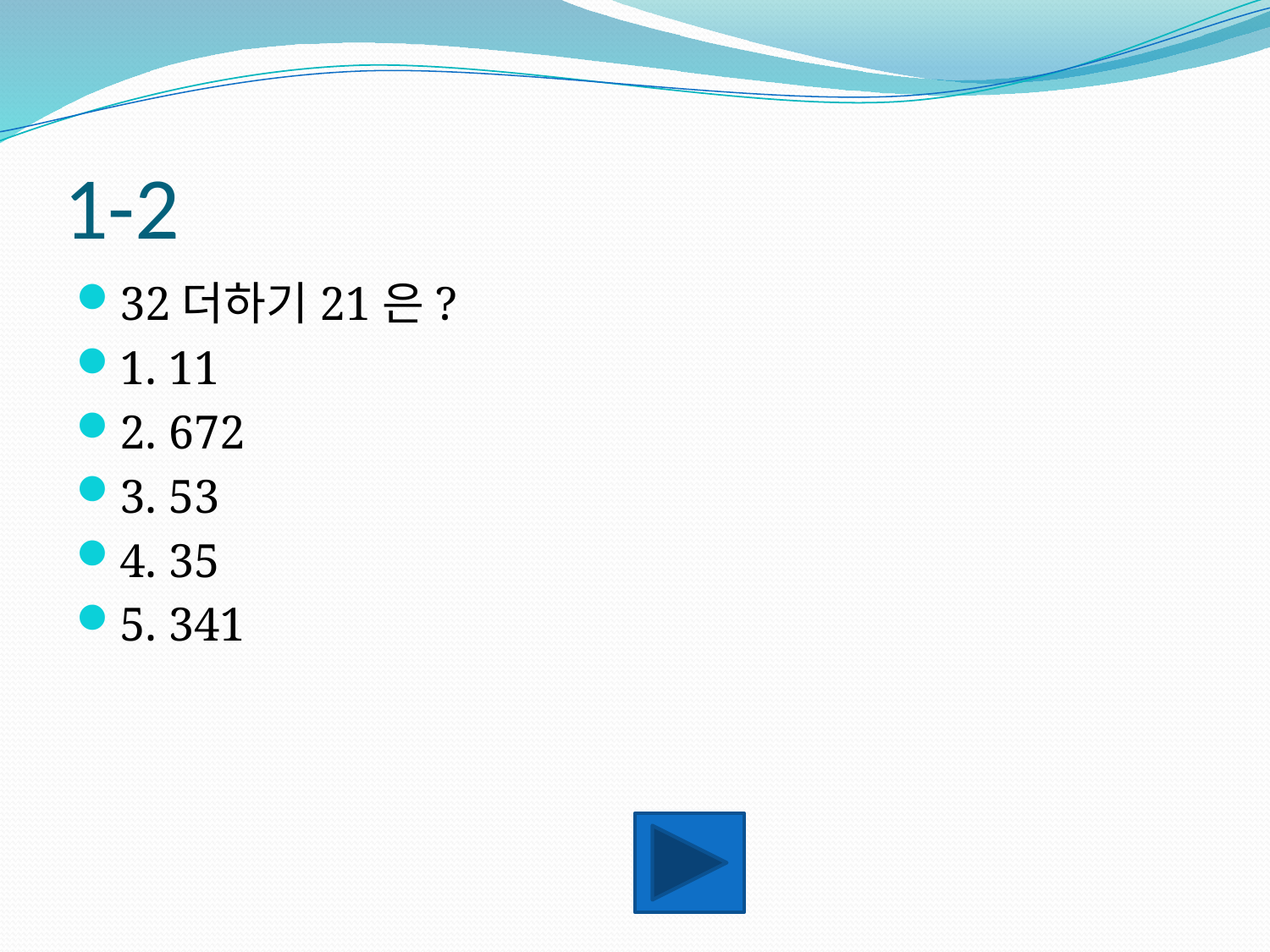

# 1-2
32더하기21은?
1. 11
2. 672
3. 53
4. 35
5. 341